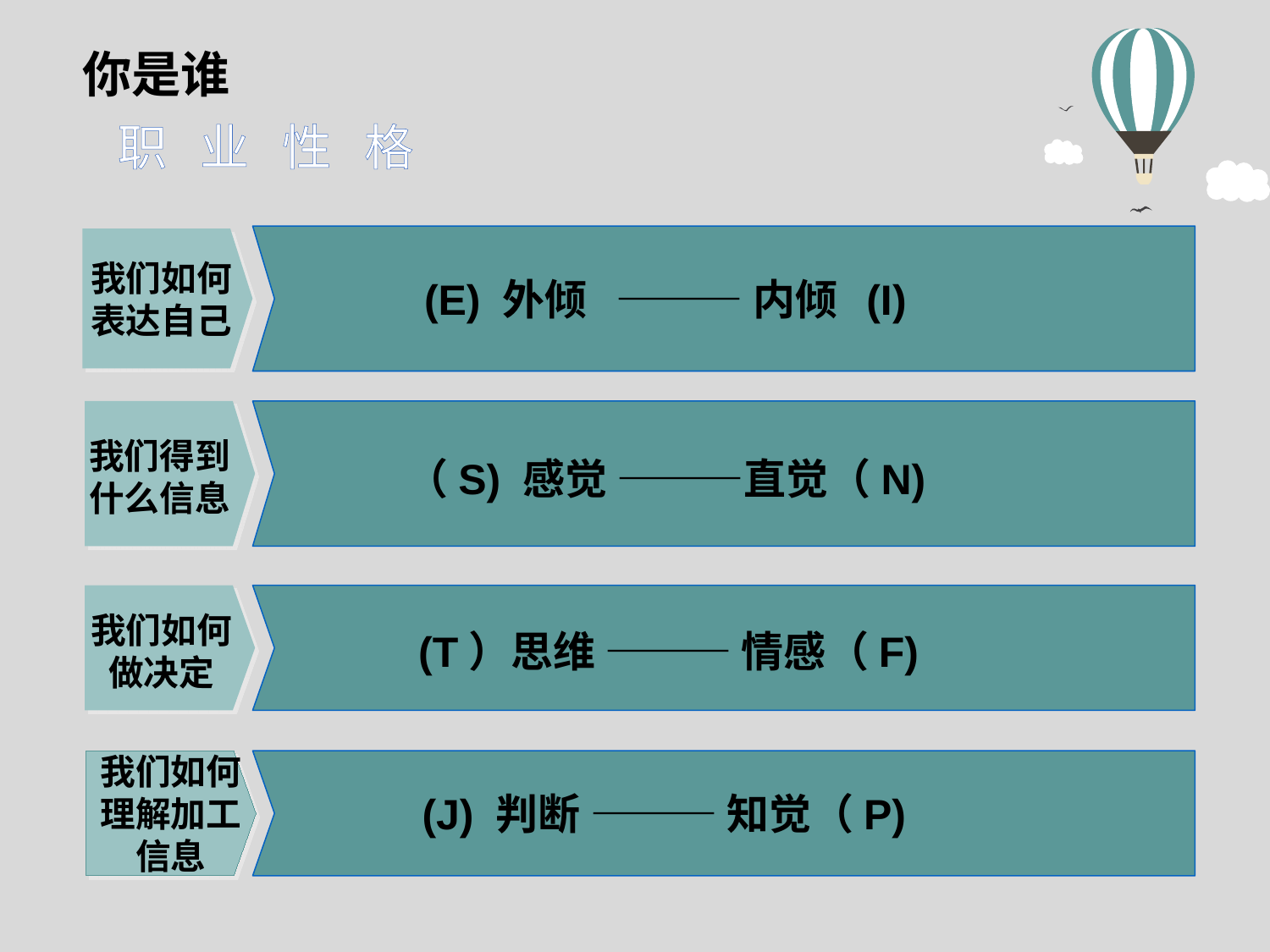

你是谁
职   业   性   格

我们如何表达自己
(E) 外倾   ——— 内倾  (I)

我们得到什么信息
（S) 感觉 ———直觉（N)

我们如何做决定
(T）思维 ——— 情感（F)
我们如何理解加工信息

 (J) 判断 ——— 知觉（P)